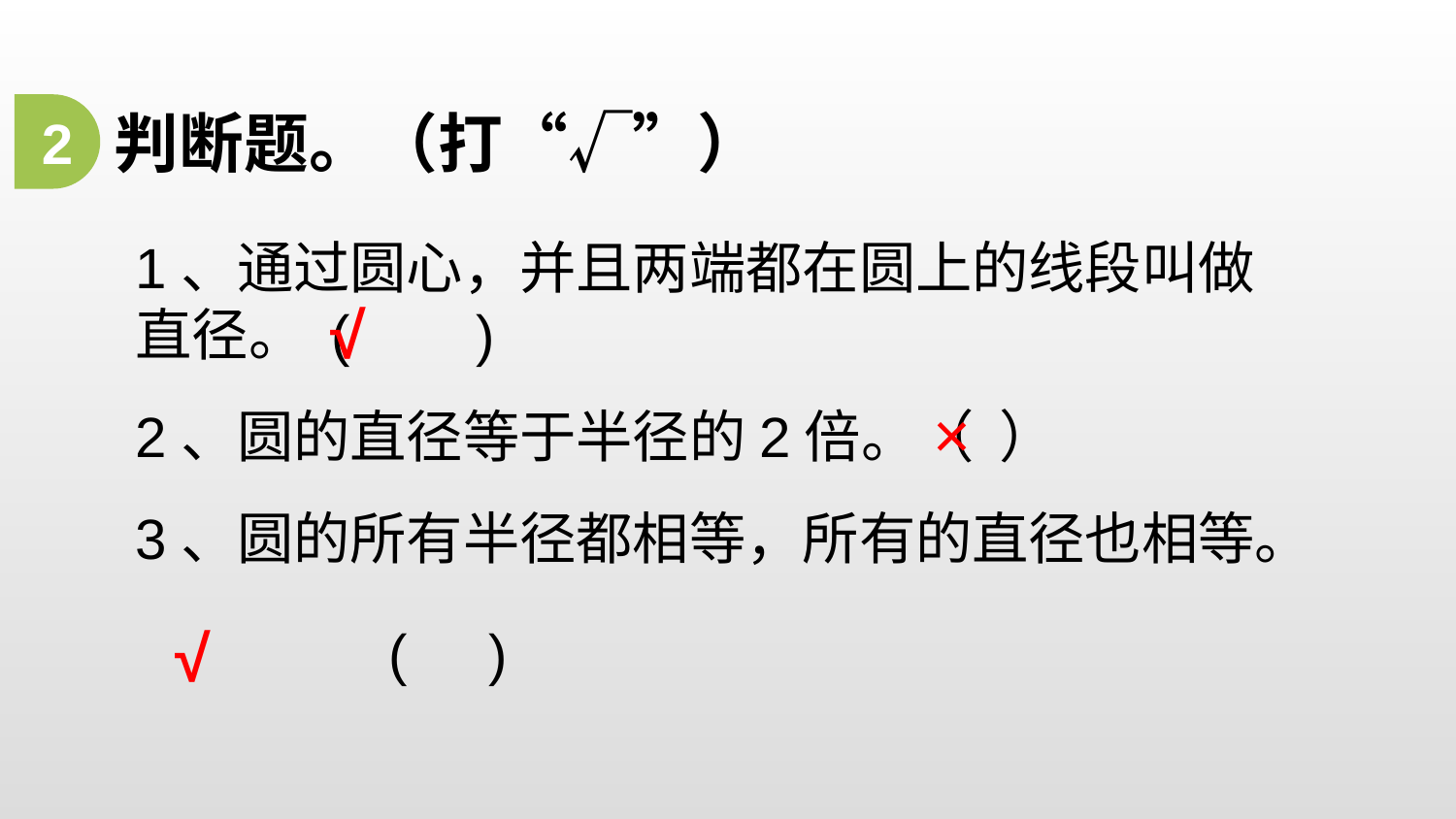

2
判断题。（打“√”）
1、通过圆心，并且两端都在圆上的线段叫做直径。 (        )
2、圆的直径等于半径的2倍。（  ）
3、圆的所有半径都相等，所有的直径也相等。                   (     )
√
×
√